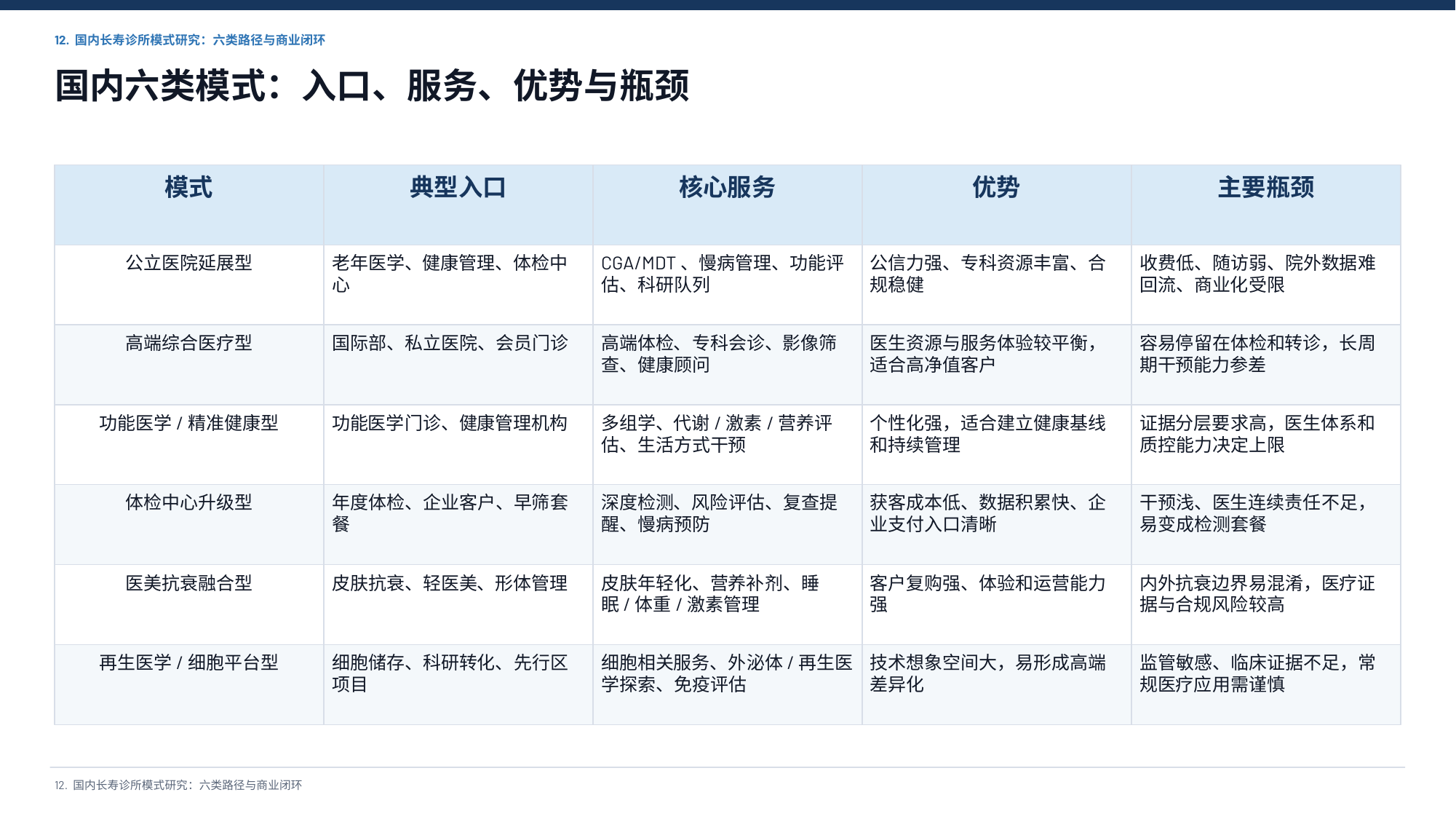

12. 国内长寿诊所模式研究：六类路径与商业闭环
国内六类模式：入口、服务、优势与瓶颈

模式
典型入口
核心服务
优势
主要瓶颈

公立医院延展型
老年医学、健康管理、体检中心
CGA/MDT、慢病管理、功能评估、科研队列
公信力强、专科资源丰富、合规稳健
收费低、随访弱、院外数据难回流、商业化受限

高端综合医疗型
国际部、私立医院、会员门诊
高端体检、专科会诊、影像筛查、健康顾问
医生资源与服务体验较平衡，适合高净值客户
容易停留在体检和转诊，长周期干预能力参差

功能医学/精准健康型
功能医学门诊、健康管理机构
多组学、代谢/激素/营养评估、生活方式干预
个性化强，适合建立健康基线和持续管理
证据分层要求高，医生体系和质控能力决定上限

体检中心升级型
年度体检、企业客户、早筛套餐
深度检测、风险评估、复查提醒、慢病预防
获客成本低、数据积累快、企业支付入口清晰
干预浅、医生连续责任不足，易变成检测套餐

医美抗衰融合型
皮肤抗衰、轻医美、形体管理
皮肤年轻化、营养补剂、睡眠/体重/激素管理
客户复购强、体验和运营能力强
内外抗衰边界易混淆，医疗证据与合规风险较高

再生医学/细胞平台型
细胞储存、科研转化、先行区项目
细胞相关服务、外泌体/再生医学探索、免疫评估
技术想象空间大，易形成高端差异化
监管敏感、临床证据不足，常规医疗应用需谨慎

12. 国内长寿诊所模式研究：六类路径与商业闭环